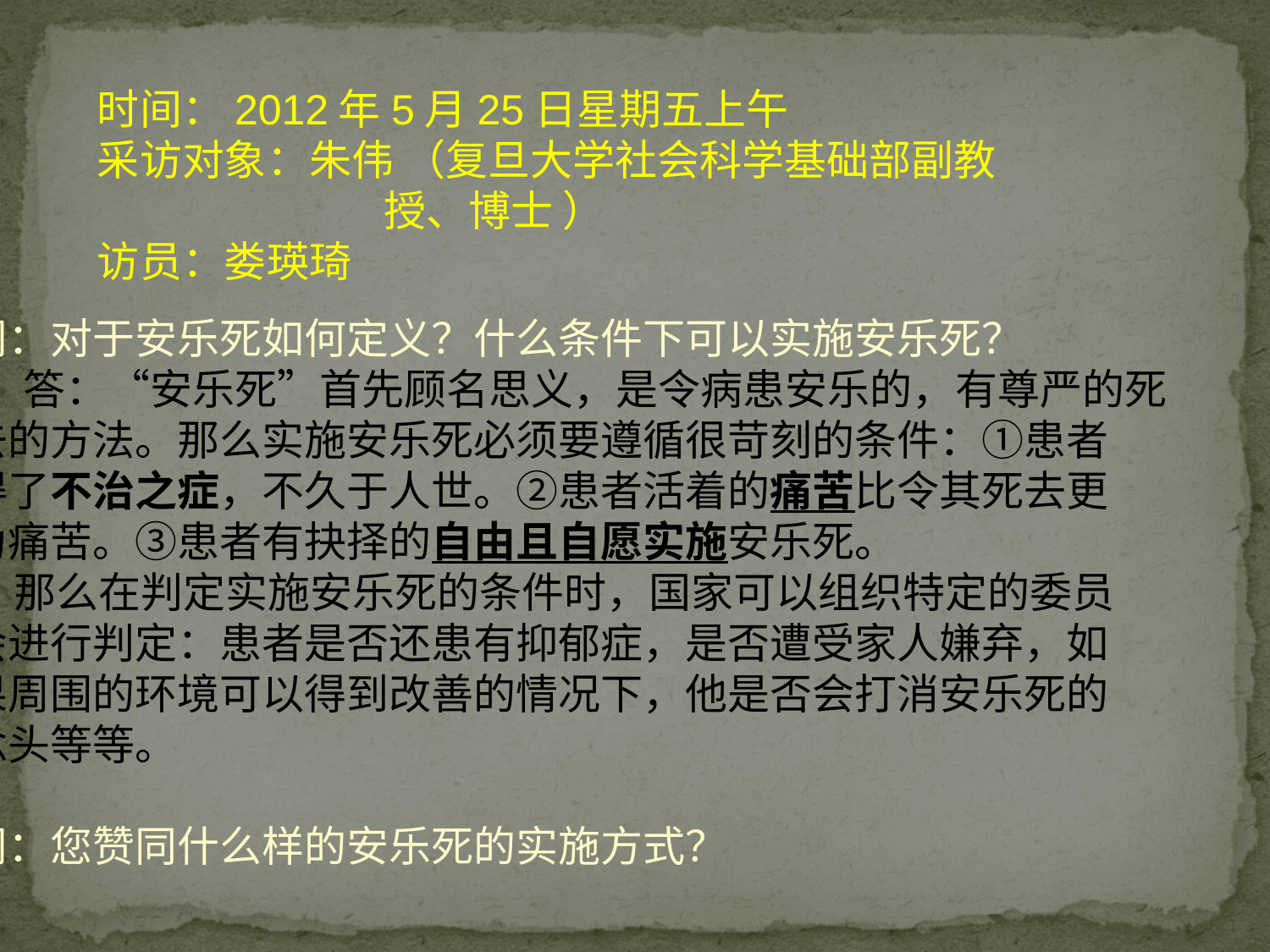

时间：2012年5月25日星期五上午
采访对象：朱伟 （复旦大学社会科学基础部副教
                             授、博士 ）
访员：娄瑛琦
问：对于安乐死如何定义？什么条件下可以实施安乐死？
     答：“安乐死”首先顾名思义，是令病患安乐的，有尊严的死
去的方法。那么实施安乐死必须要遵循很苛刻的条件：①患者
得了不治之症，不久于人世。②患者活着的痛苦比令其死去更
为痛苦。③患者有抉择的自由且自愿实施安乐死。
    那么在判定实施安乐死的条件时，国家可以组织特定的委员
会进行判定：患者是否还患有抑郁症，是否遭受家人嫌弃，如
果周围的环境可以得到改善的情况下，他是否会打消安乐死的
念头等等。

问：您赞同什么样的安乐死的实施方式？